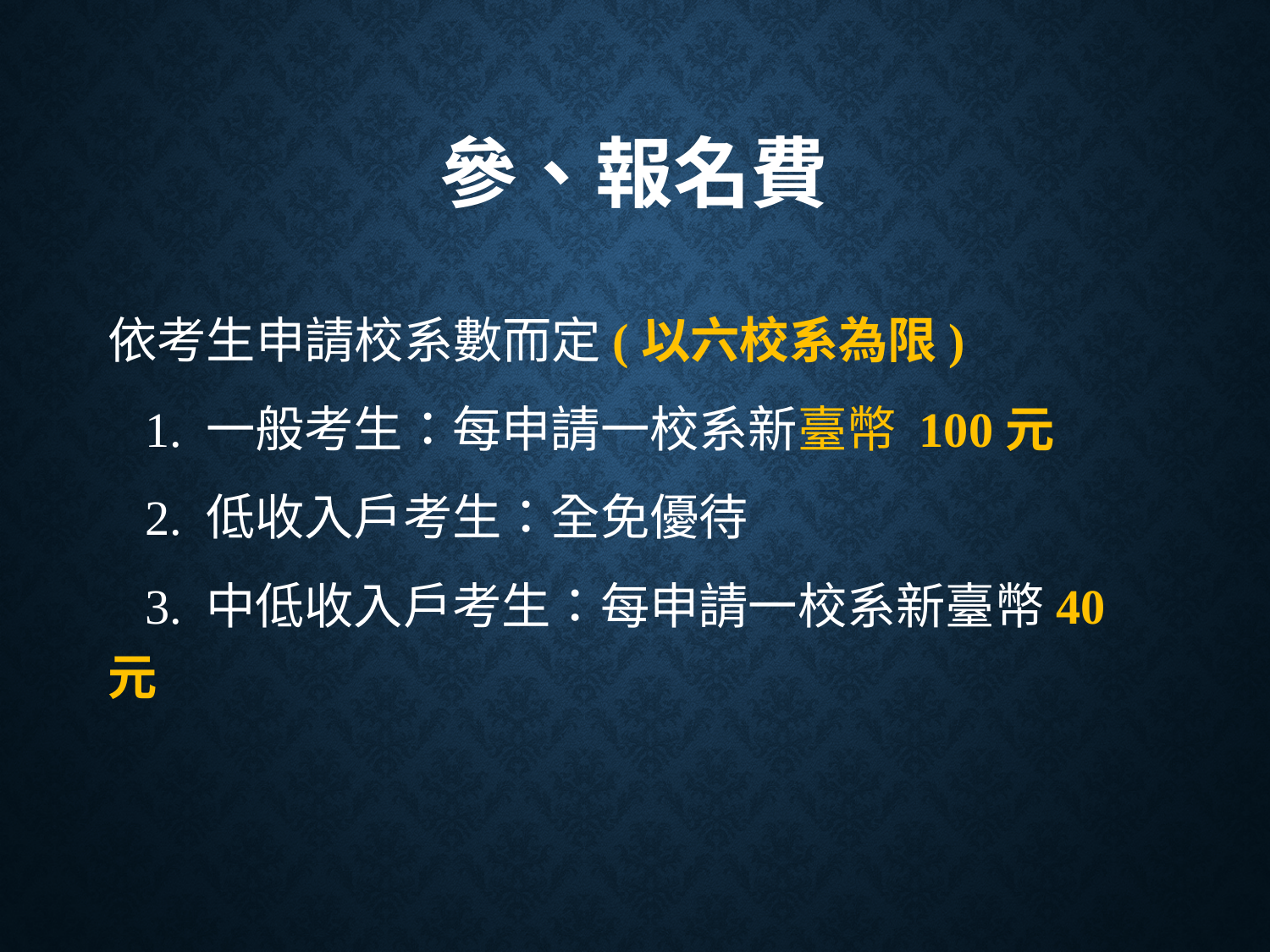

# 參、報名費
依考生申請校系數而定(以六校系為限)
   1. 一般考生：每申請一校系新臺幣 100元
   2. 低收入戶考生：全免優待
   3. 中低收入戶考生：每申請一校系新臺幣40 元